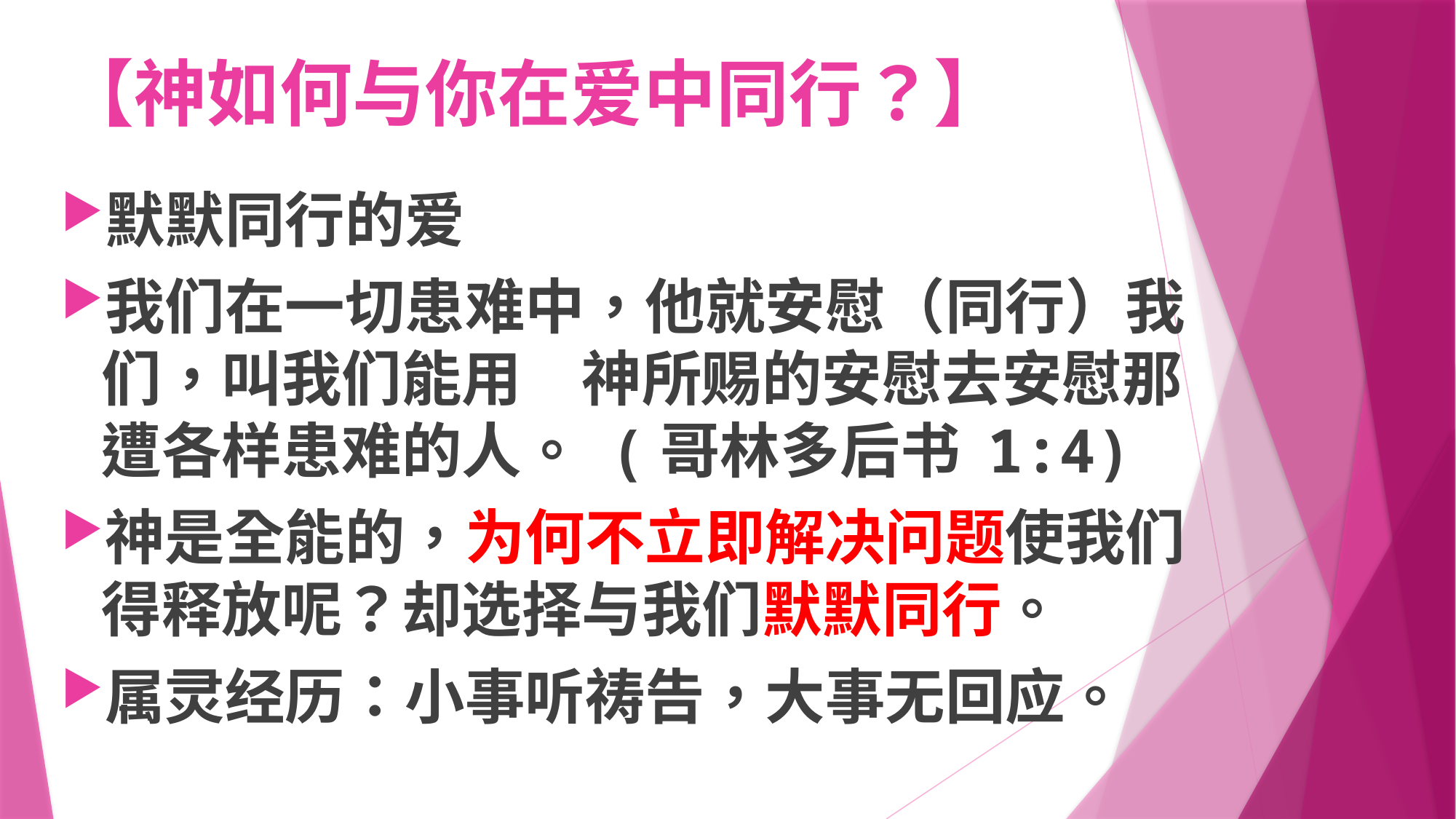

# 【神如何与你在爱中同行？】
默默同行的爱
我们在一切患难中，他就安慰（同行）我们，叫我们能用　神所赐的安慰去安慰那遭各样患难的人。 (哥林多后书 1:4)
神是全能的，为何不立即解决问题使我们得释放呢？却选择与我们默默同行。
属灵经历：小事听祷告，大事无回应。